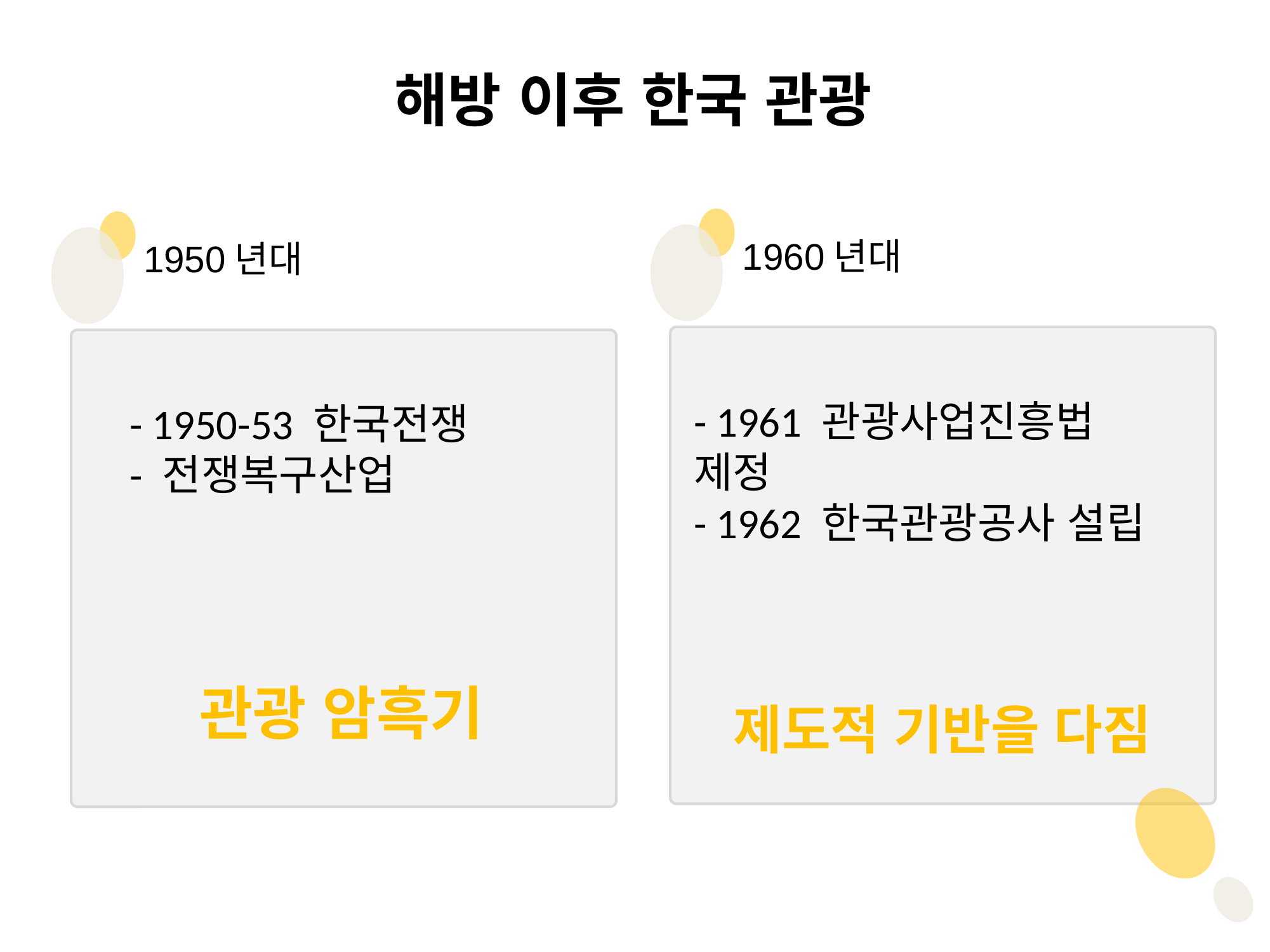

해방 이후 한국 관광

1960년대
1950년대

- 1961 관광사업진흥법 제정
- 1962 한국관광공사 설립
- 1950-53 한국전쟁
- 전쟁복구산업
관광 암흑기
제도적 기반을 다짐